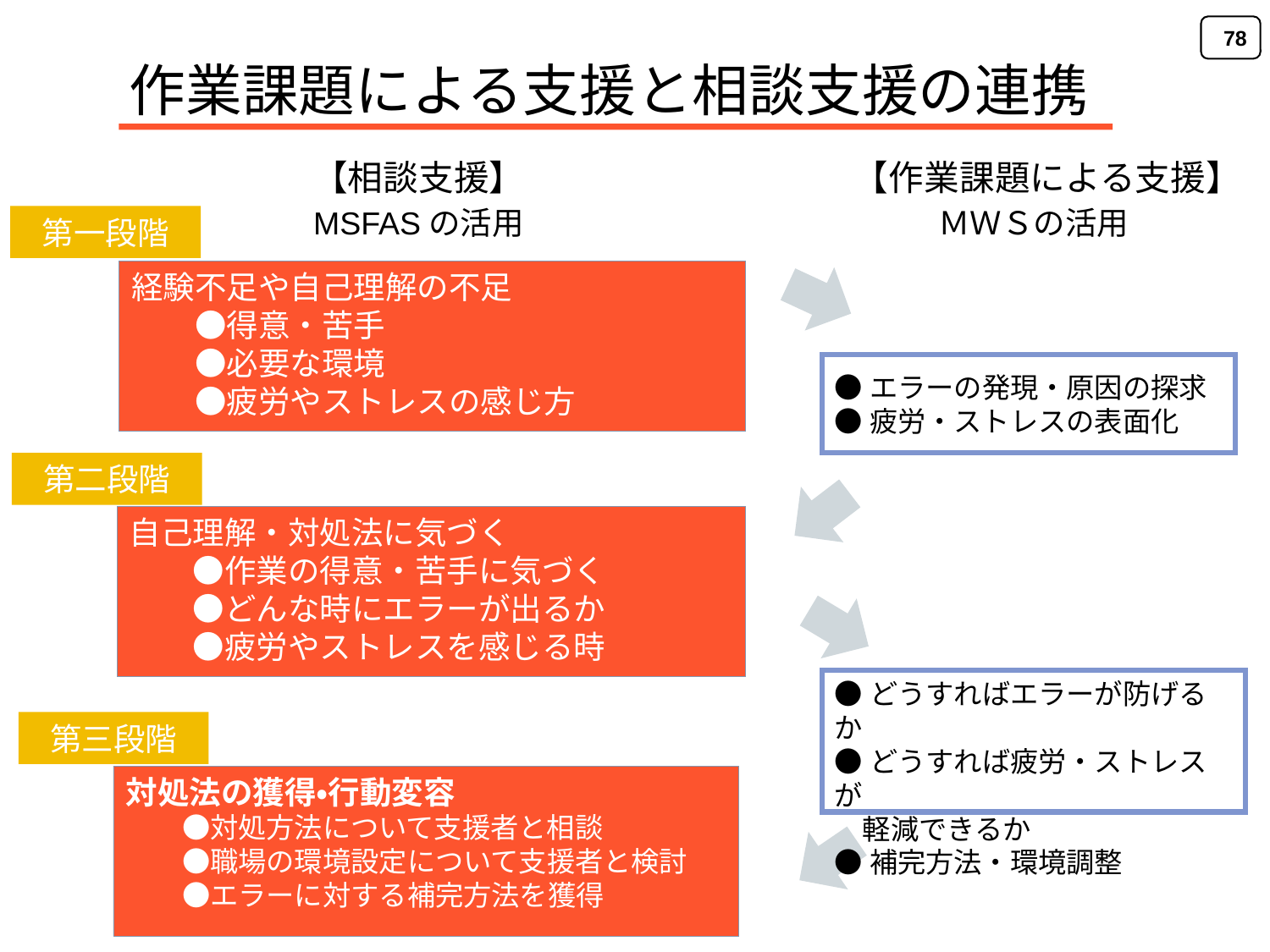

78

作業課題による支援と相談支援の連携

【相談支援】
【作業課題による支援】
MSFASの活用
ＭＷＳの活用
第一段階
経験不足や自己理解の不足
　　●得意・苦手
　　●必要な環境
　　●疲労やストレスの感じ方

●エラーの発現・原因の探求
●疲労・ストレスの表面化
第二段階

自己理解・対処法に気づく
　　●作業の得意・苦手に気づく
　　●どんな時にエラーが出るか
　　●疲労やストレスを感じる時

●どうすればエラーが防げるか
●どうすれば疲労・ストレスが
　軽減できるか
●補完方法・環境調整
第三段階
対処法の獲得・行動変容
　　●対処方法について支援者と相談
　　●職場の環境設定について支援者と検討
　　●エラーに対する補完方法を獲得